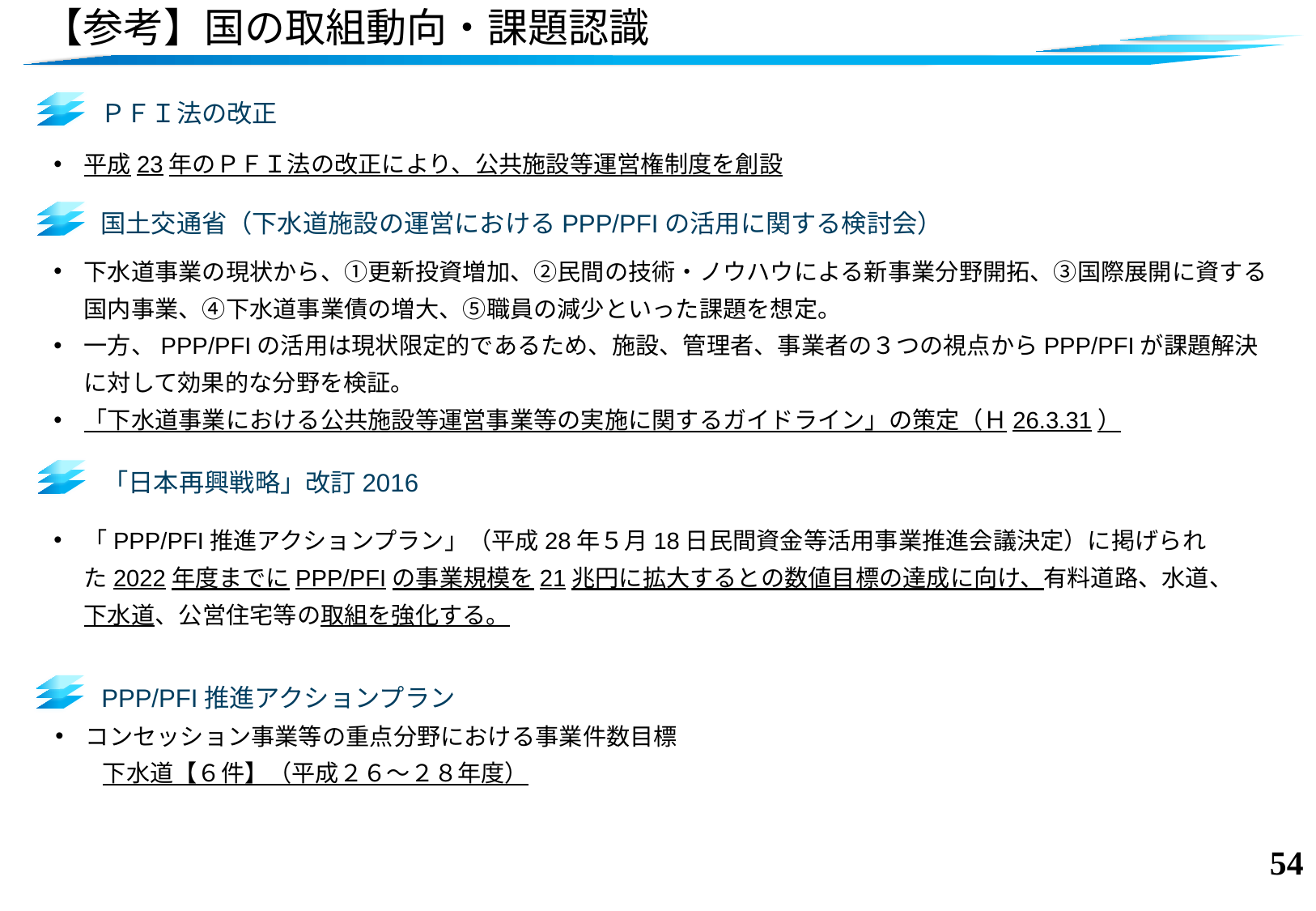

# 【参考】国の取組動向・課題認識
ＰＦＩ法の改正
平成23年のＰＦＩ法の改正により、公共施設等運営権制度を創設

国土交通省（下水道施設の運営におけるPPP/PFIの活用に関する検討会）

下水道事業の現状から、①更新投資増加、②民間の技術・ノウハウによる新事業分野開拓、③国際展開に資する国内事業、④下水道事業債の増大、⑤職員の減少といった課題を想定。
一方、PPP/PFIの活用は現状限定的であるため、施設、管理者、事業者の３つの視点からPPP/PFIが課題解決に対して効果的な分野を検証。
「下水道事業における公共施設等運営事業等の実施に関するガイドライン」の策定（Ｈ26.3.31）
「日本再興戦略」改訂2016

「PPP/PFI推進アクションプラン」（平成28年５月18日民間資金等活用事業推進会議決定）に掲げられた2022年度までにPPP/PFIの事業規模を21兆円に拡大するとの数値目標の達成に向け、有料道路、水道、下水道、公営住宅等の取組を強化する。
PPP/PFI推進アクションプラン

コンセッション事業等の重点分野における事業件数目標
　　下水道【６件】（平成２６～２８年度）
54